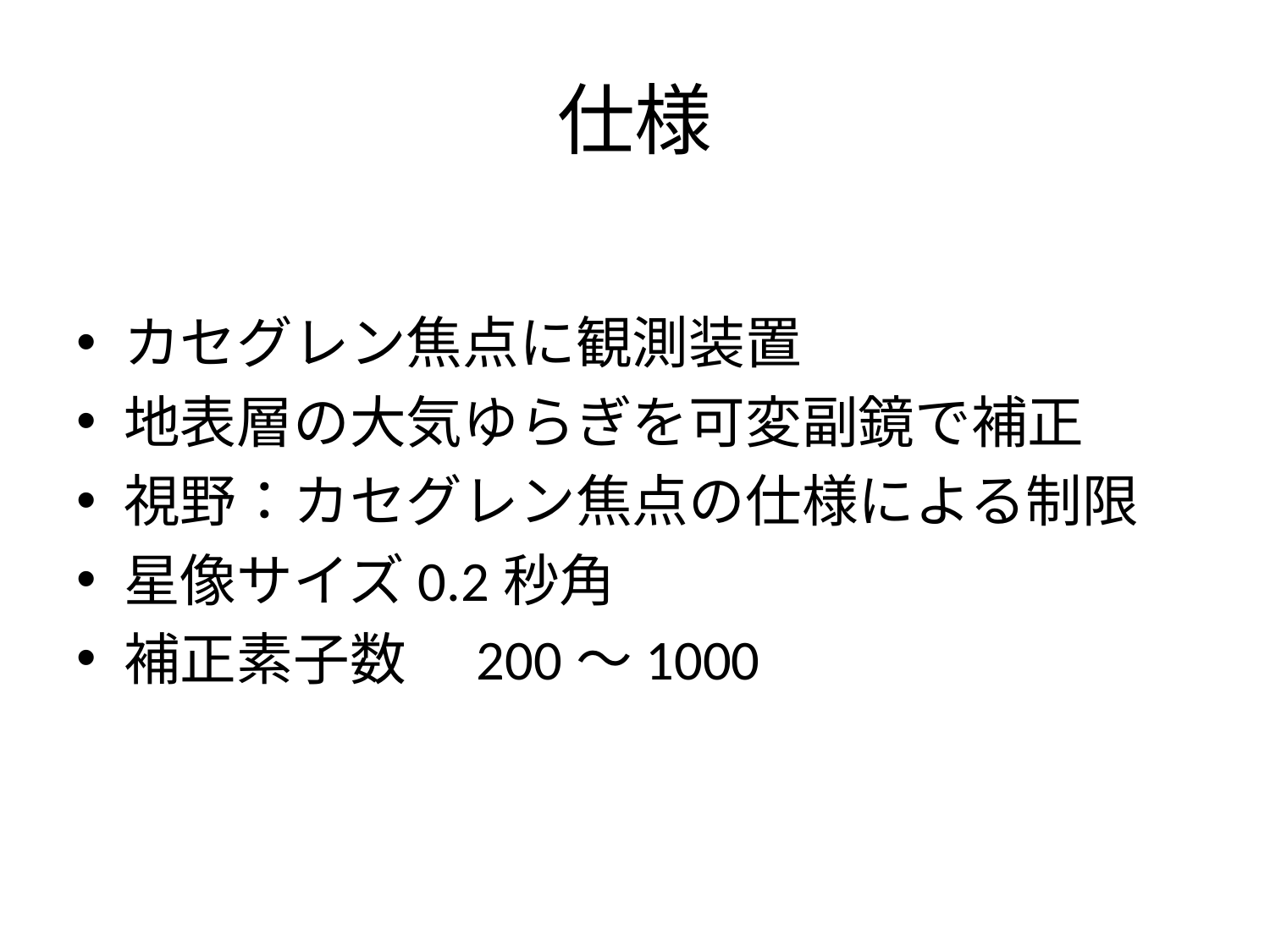

# 仕様

カセグレン焦点に観測装置
地表層の大気ゆらぎを可変副鏡で補正
視野：カセグレン焦点の仕様による制限
星像サイズ0.2秒角
補正素子数　200〜1000